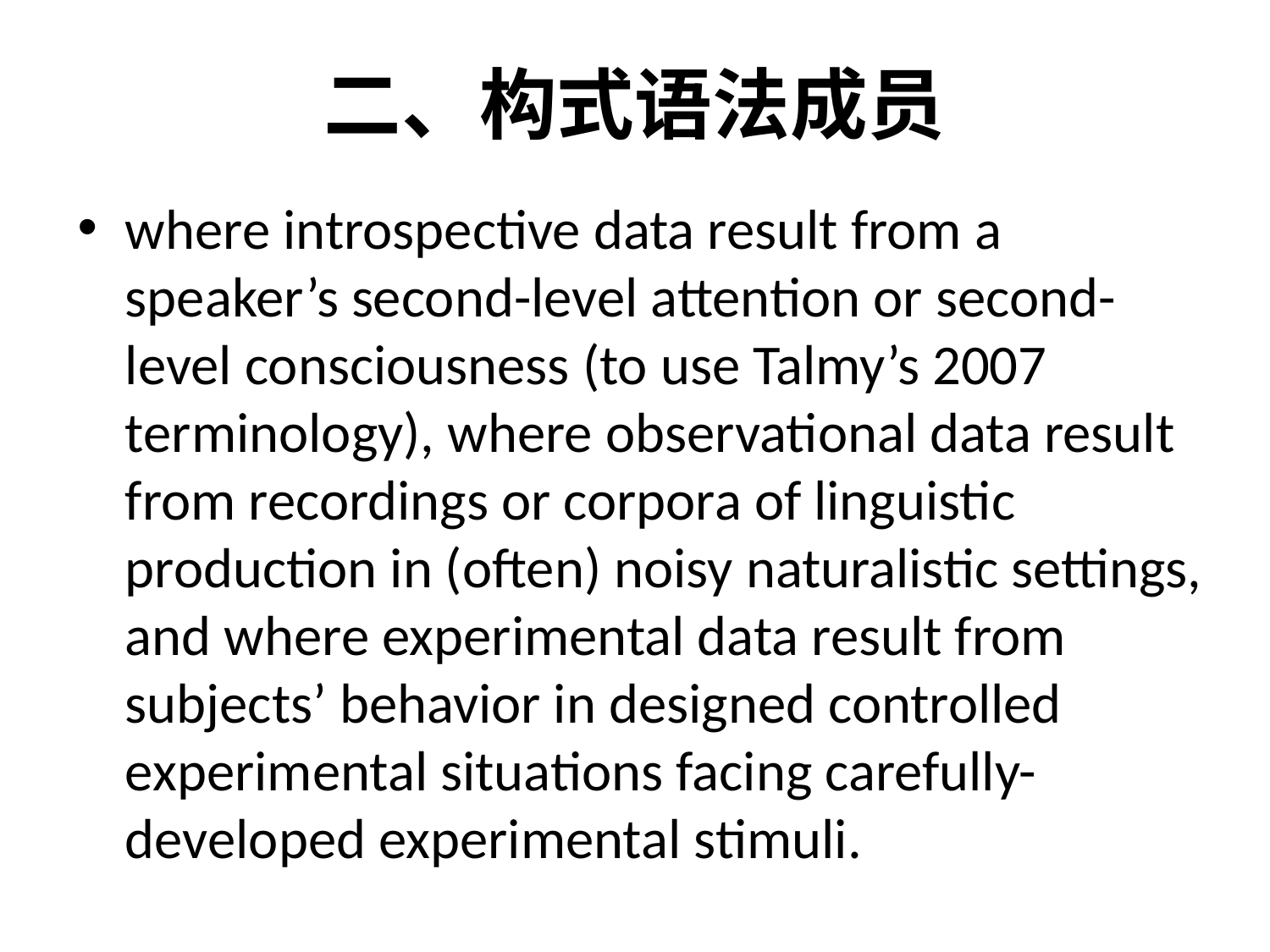

# 二、构式语法成员
where introspective data result from a speaker’s second-level attention or second-level consciousness (to use Talmy’s 2007 terminology), where observational data result from recordings or corpora of linguistic production in (often) noisy naturalistic settings, and where experimental data result from subjects’ behavior in designed controlled experimental situations facing carefully-developed experimental stimuli.